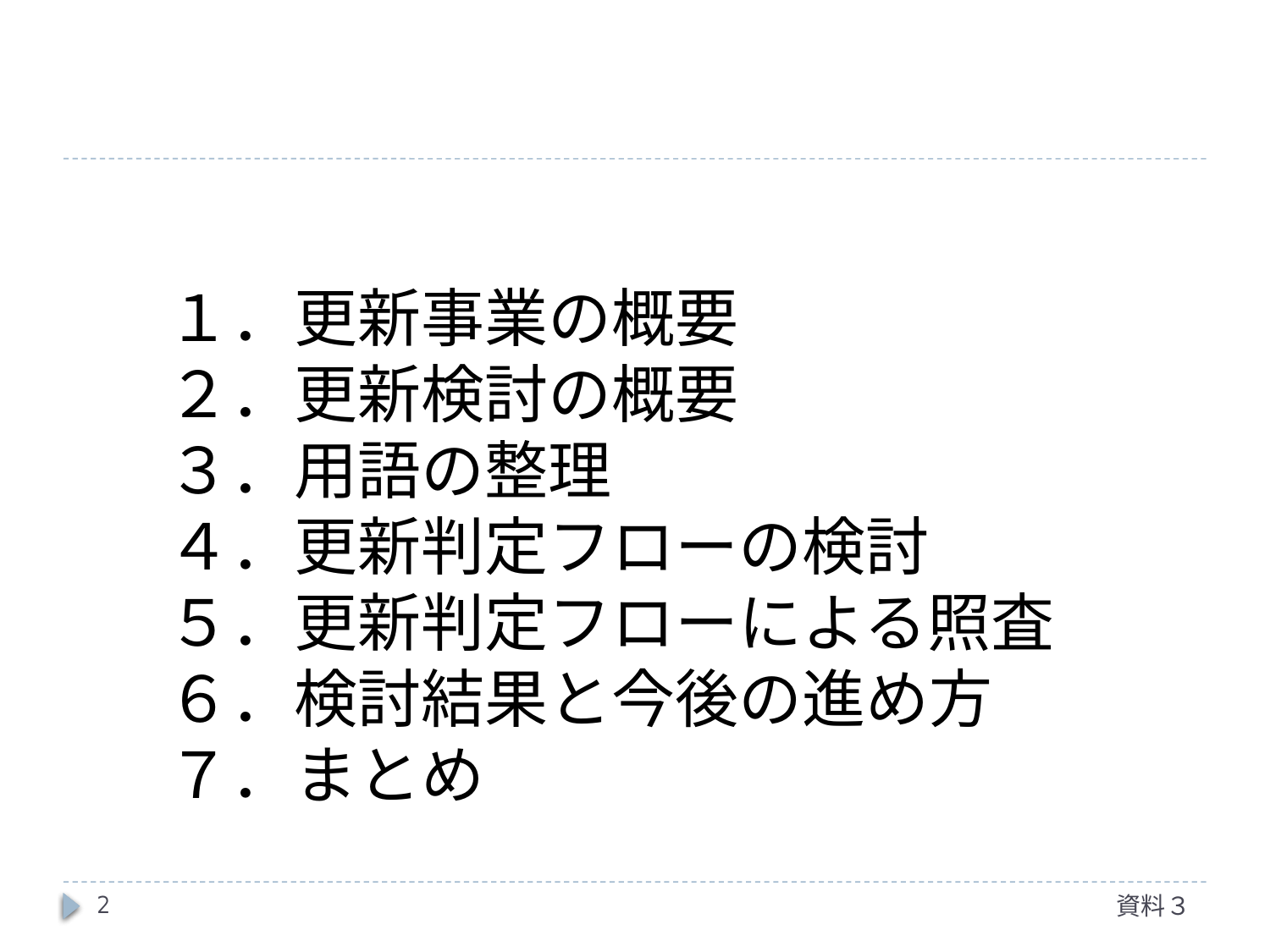

１．更新事業の概要
２．更新検討の概要
３．用語の整理
４．更新判定フローの検討
５．更新判定フローによる照査６．検討結果と今後の進め方
７．まとめ
2
資料３